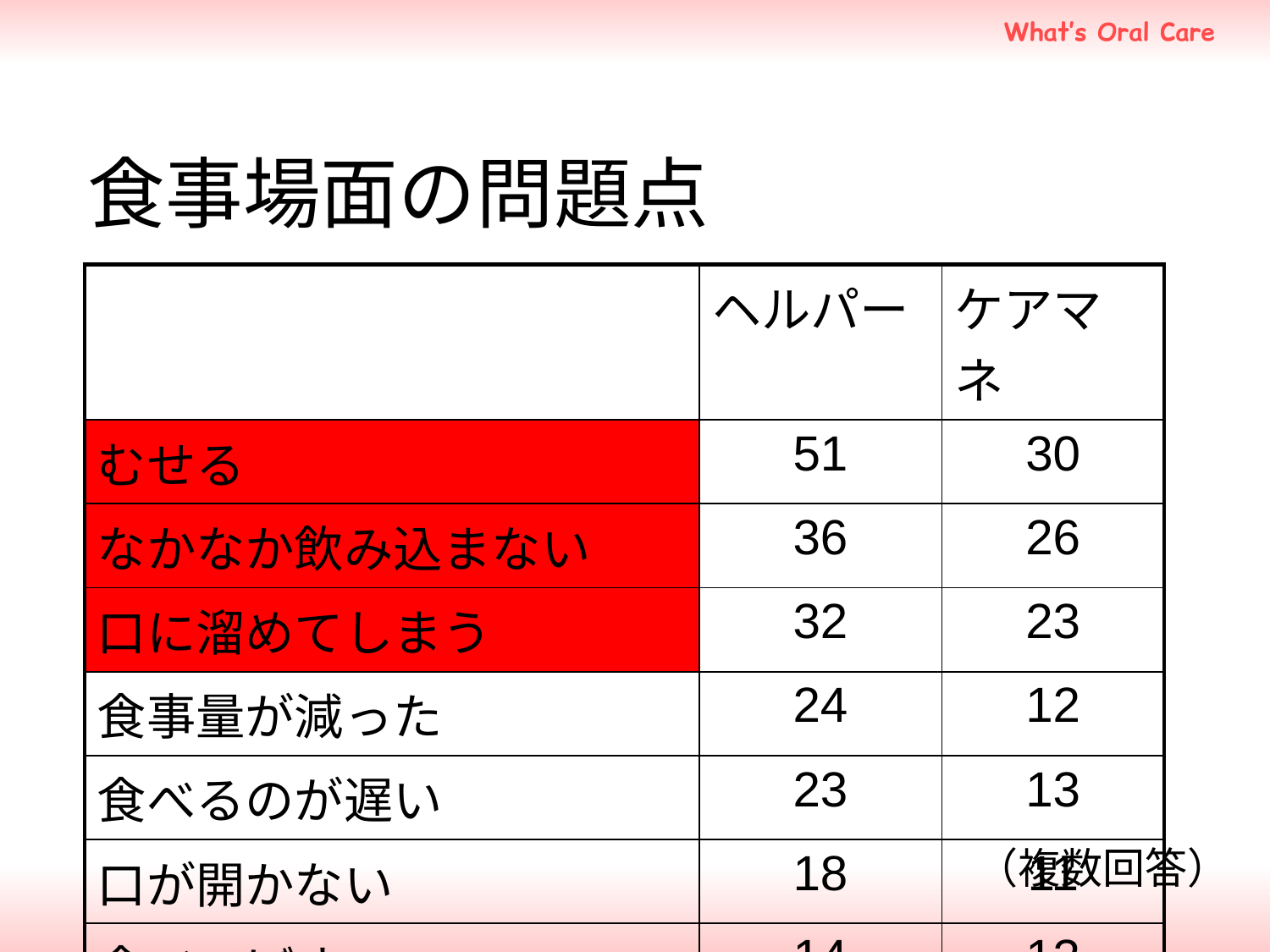

食事場面の問題点
|  | ヘルパー | ケアマネ |
| --- | --- | --- |
| むせる | 51 | 30 |
| なかなか飲み込まない | 36 | 26 |
| 口に溜めてしまう | 32 | 23 |
| 食事量が減った | 24 | 12 |
| 食べるのが遅い | 23 | 13 |
| 口が開かない | 18 | 11 |
| 食べこぼす | 14 | 13 |
（複数回答）